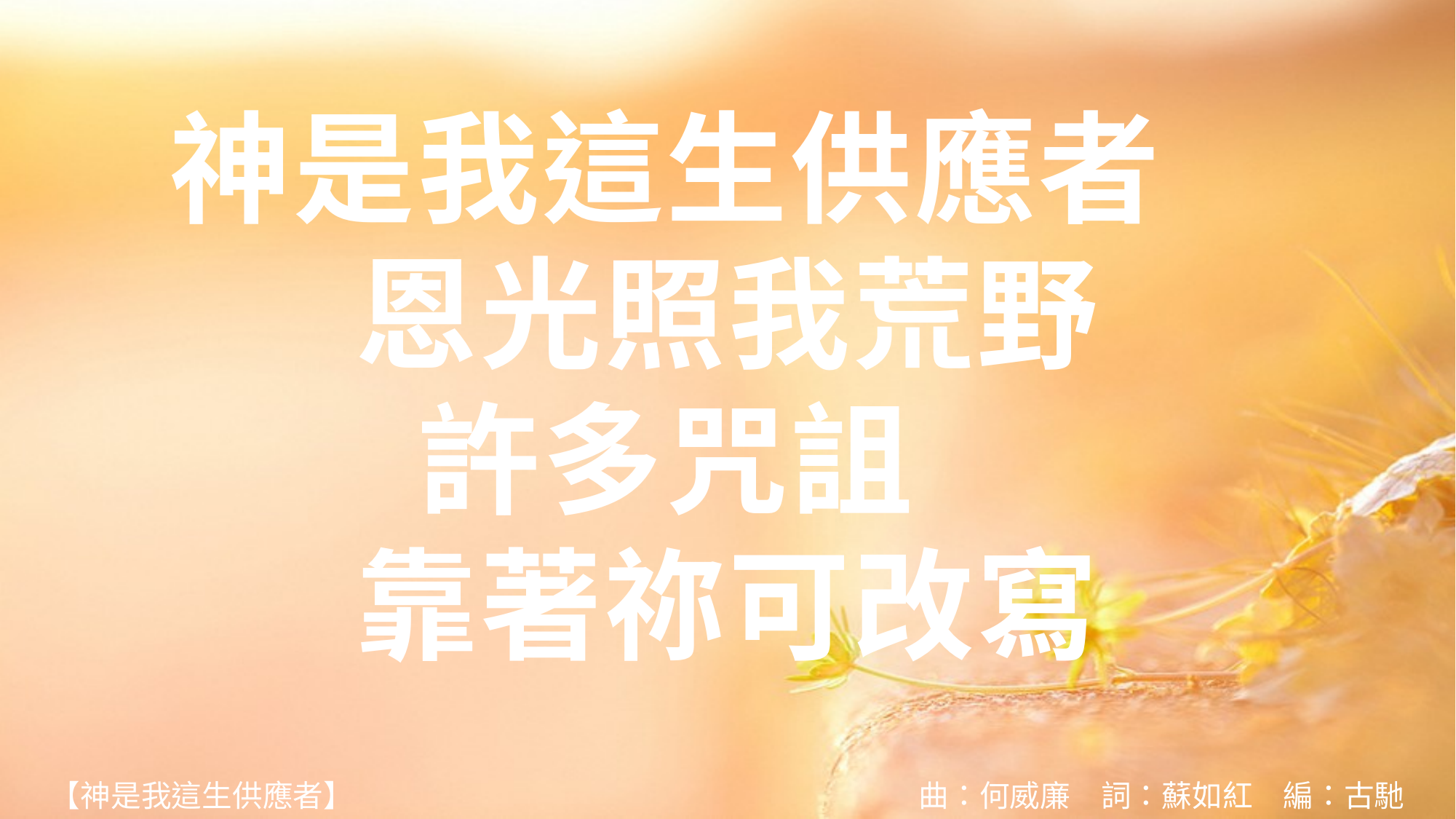

神是我這生供應者
恩光照我荒野
許多咒詛
靠著祢可改寫
【神是我這生供應者】                                                                                    曲：何威廉　詞：蘇如紅　編：古馳